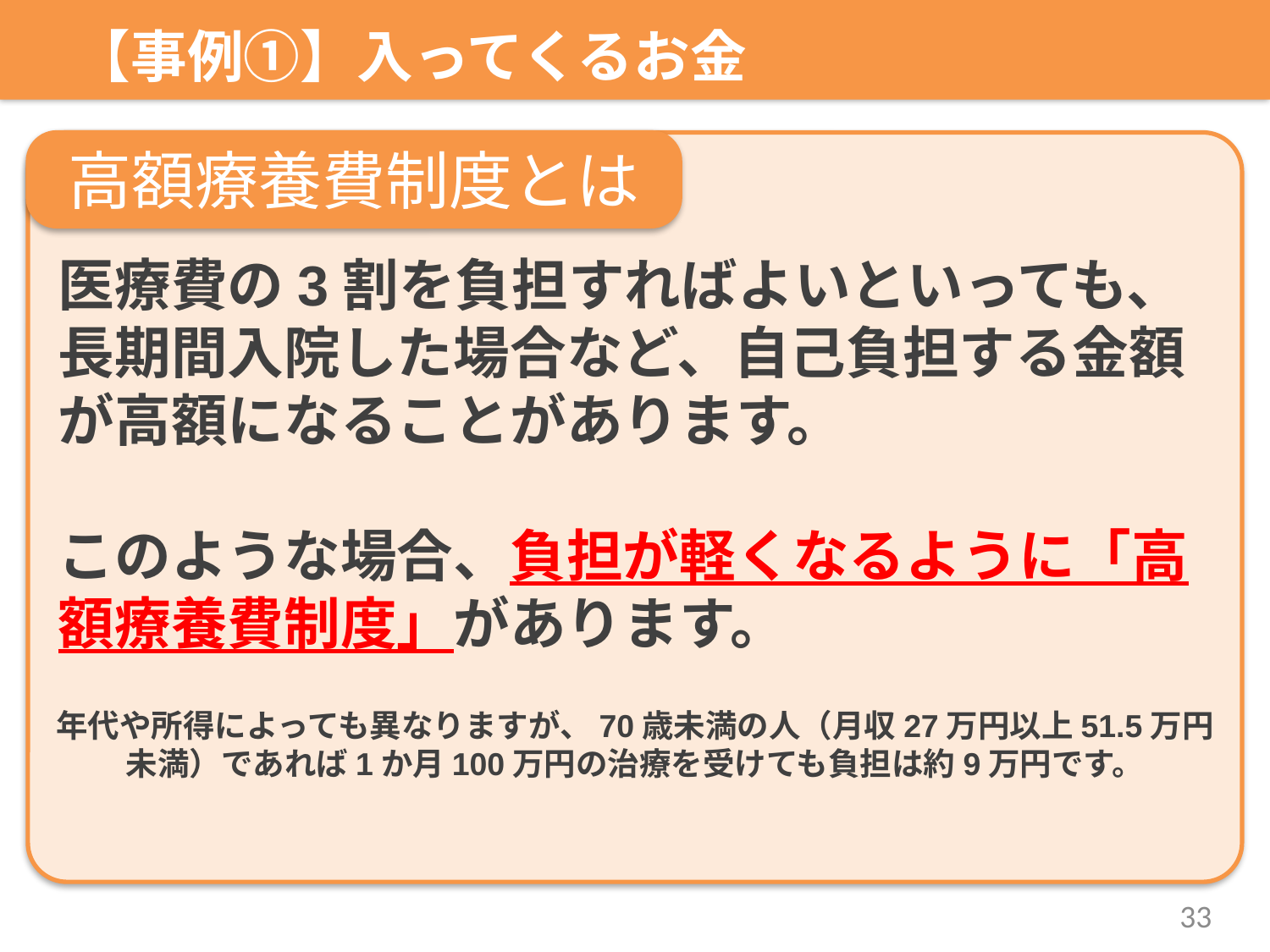

【事例①】入ってくるお金
高額療養費制度とは

医療費の3割を負担すればよいといっても、長期間入院した場合など、自己負担する金額が高額になることがあります。

このような場合、負担が軽くなるように「高額療養費制度」があります。
年代や所得によっても異なりますが、70歳未満の人（月収27万円以上51.5万円未満）であれば1か月100万円の治療を受けても負担は約9万円です。
33